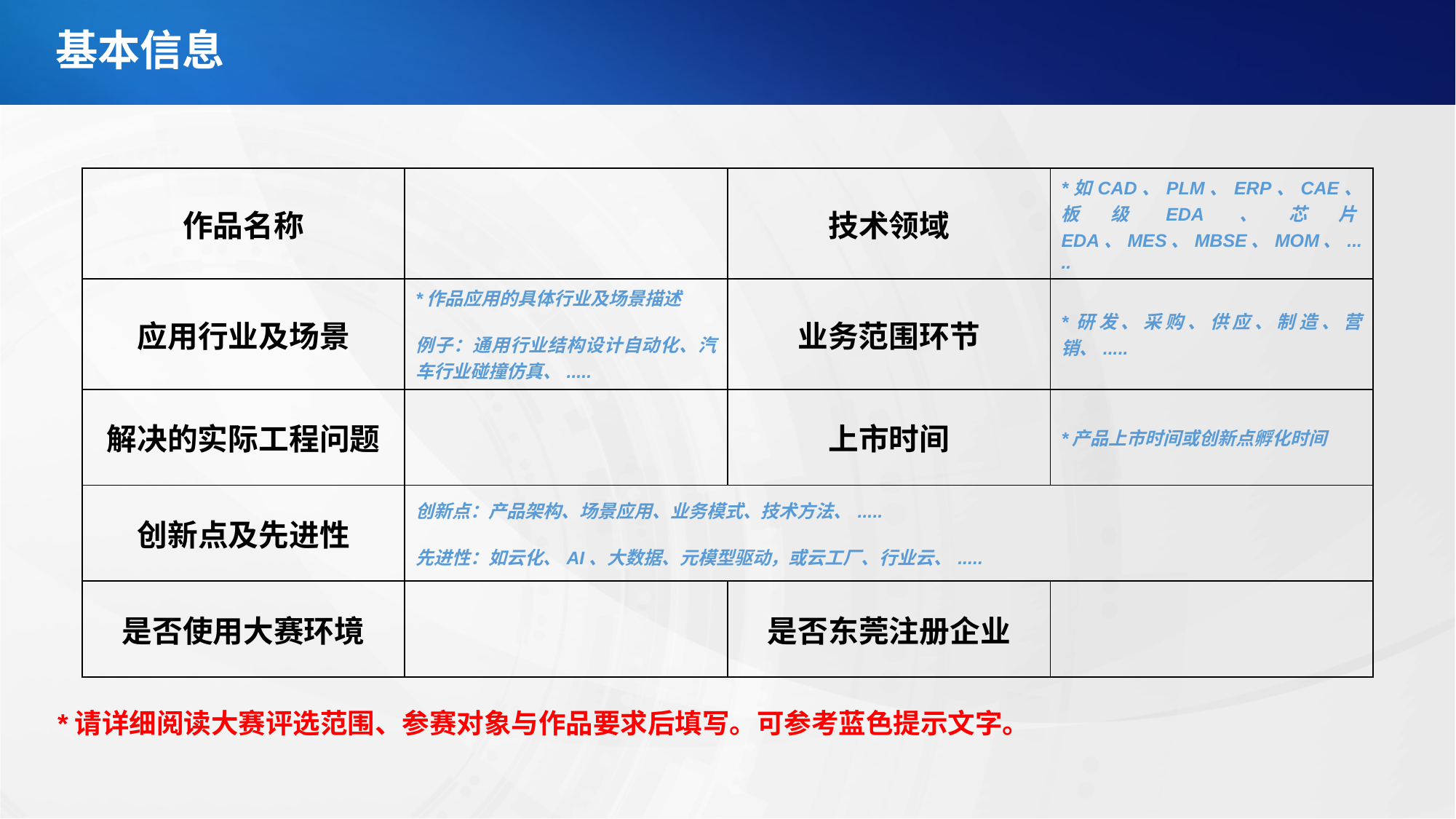

基本信息
| 作品名称 |  | 技术领域 | \*如CAD、PLM、ERP、CAE、板级EDA、芯片EDA、MES、MBSE、MOM、..... |
| --- | --- | --- | --- |
| 应用行业及场景 | \*作品应用的具体行业及场景描述 例子：通用行业结构设计自动化、汽车行业碰撞仿真、..... | 业务范围环节 | \*研发、采购、供应、制造、营销、..... |
| 解决的实际工程问题 |  | 上市时间 | \*产品上市时间或创新点孵化时间 |
| 创新点及先进性 | 创新点：产品架构、场景应用、业务模式、技术方法、..... 先进性：如云化、AI、大数据、元模型驱动，或云工厂、行业云、..... |  |  |
| 是否使用大赛环境 |  | 是否东莞注册企业 |  |
*请详细阅读大赛评选范围、参赛对象与作品要求后填写。可参考蓝色提示文字。